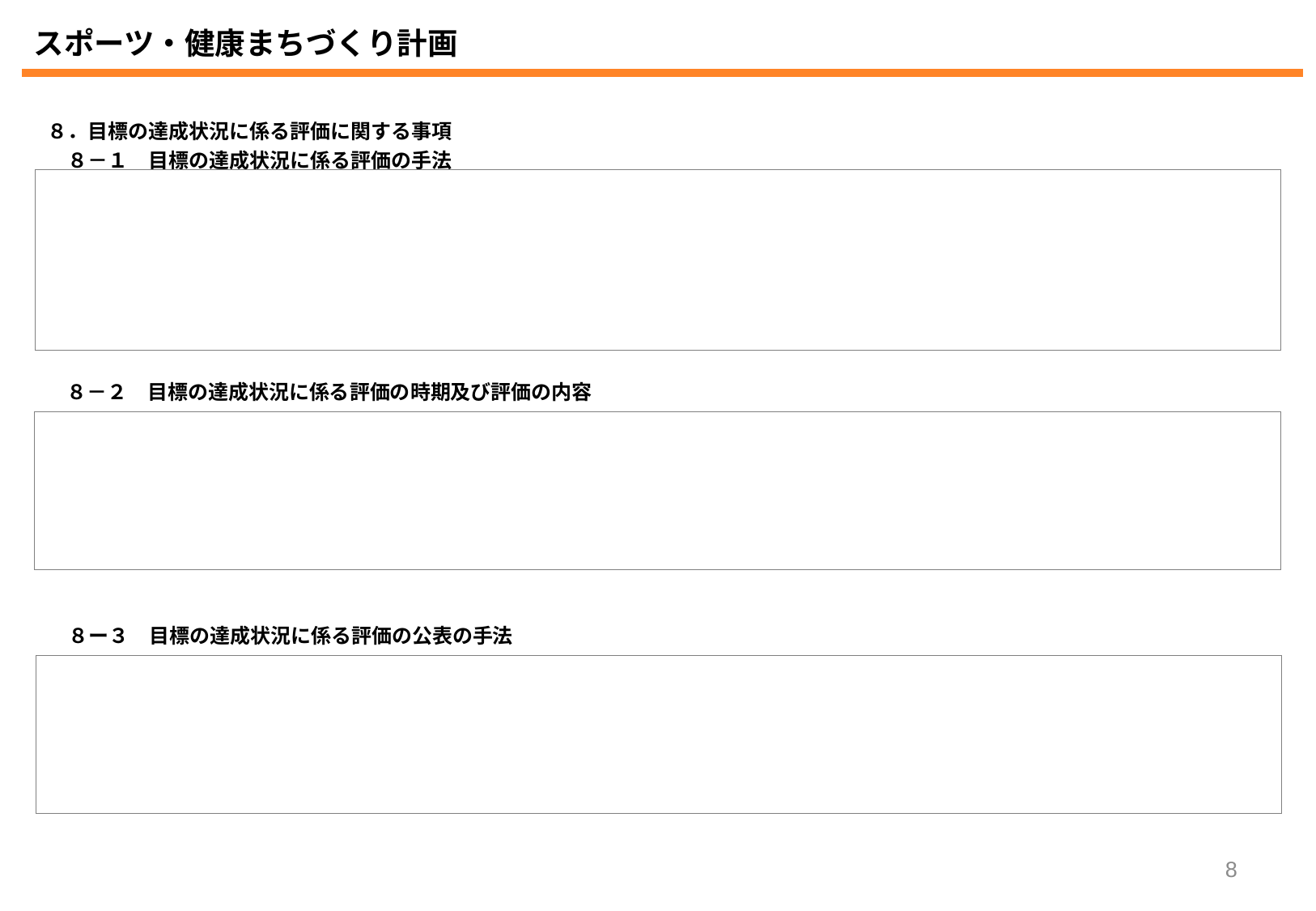

スポーツ・健康まちづくり計画
| ８．目標の達成状況に係る評価に関する事項 　８－１　目標の達成状況に係る評価の手法 |
| --- |
|  |
| ８－２　目標の達成状況に係る評価の時期及び評価の内容 |
| --- |
|  |
| ８ー３　目標の達成状況に係る評価の公表の手法 |
| --- |
|  |
8